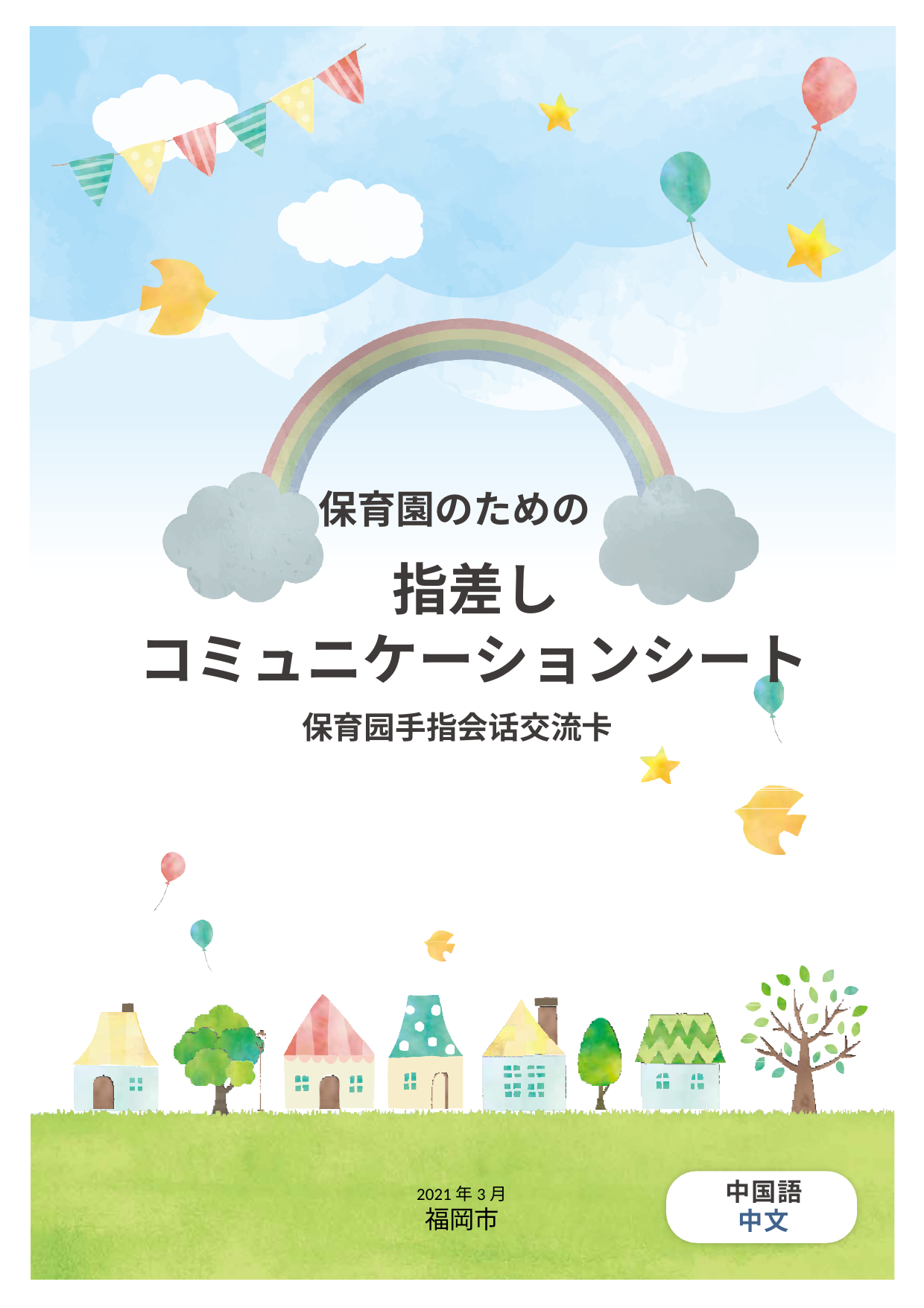

# 保育園のための
指差し
コミュニケーションシート
保育园手指会话交流卡

中国語
中文
2021年3月
福岡市